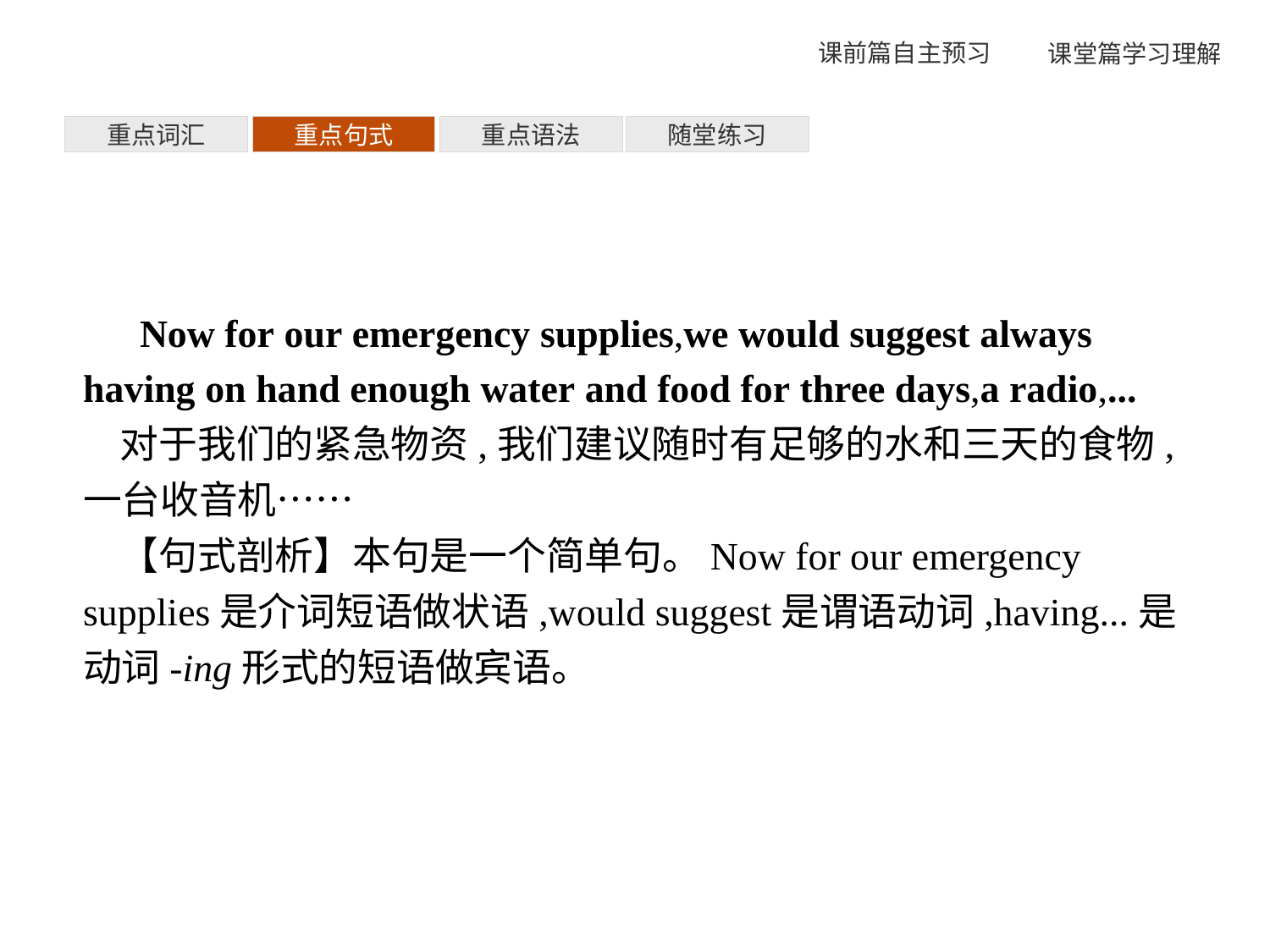

重点词汇
重点句式
重点语法
随堂练习
Now for our emergency supplies,we would suggest always having on hand enough water and food for three days,a radio,...
对于我们的紧急物资,我们建议随时有足够的水和三天的食物,一台收音机……
【句式剖析】本句是一个简单句。Now for our emergency supplies是介词短语做状语,would suggest是谓语动词,having...是动词-ing形式的短语做宾语。